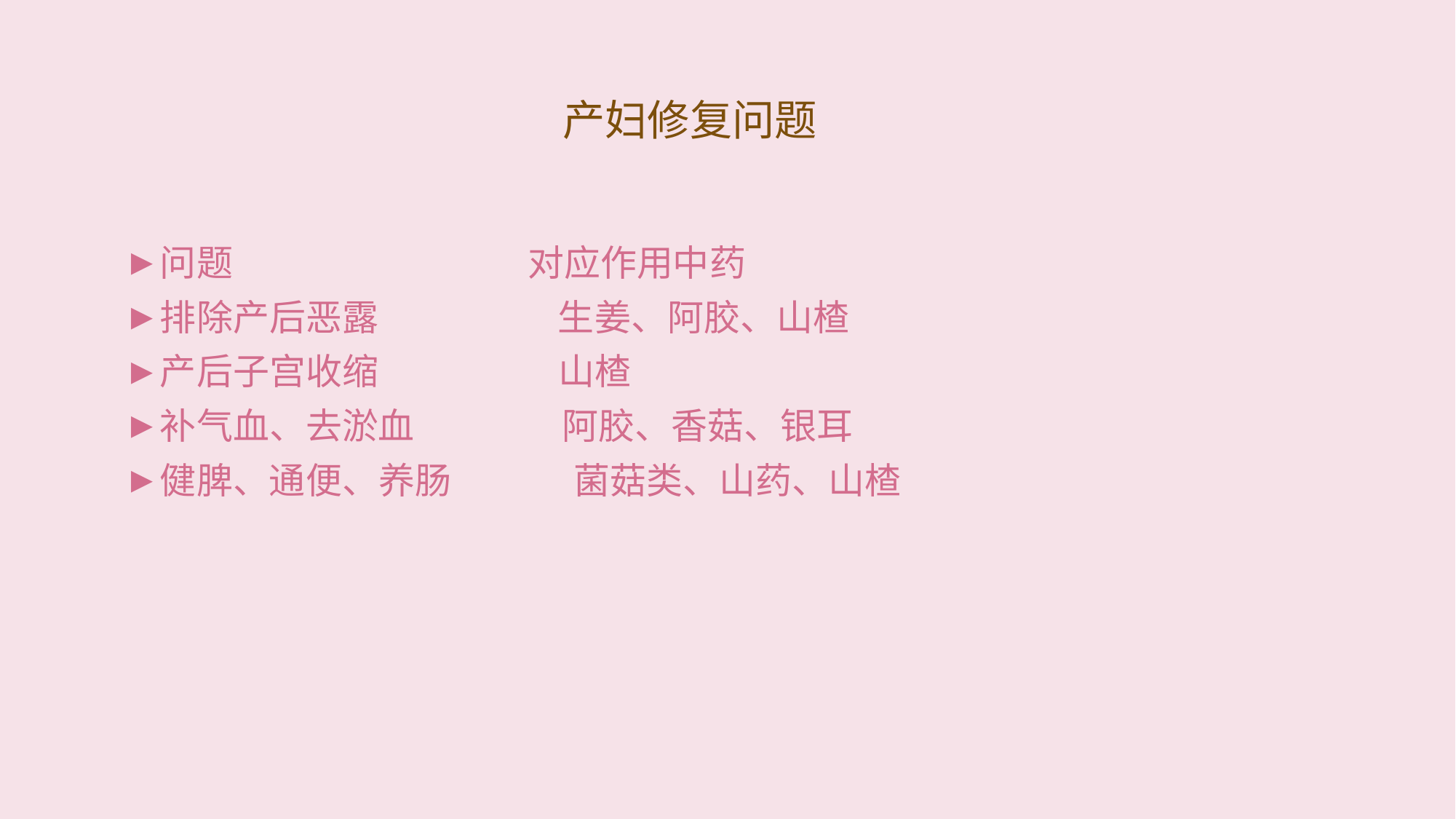

# 产妇修复问题
问题                                    对应作用中药
排除产后恶露                      生姜、阿胶、山楂
产后子宫收缩                      山楂
补气血、去淤血                  阿胶、香菇、银耳
健脾、通便、养肠               菌菇类、山药、山楂